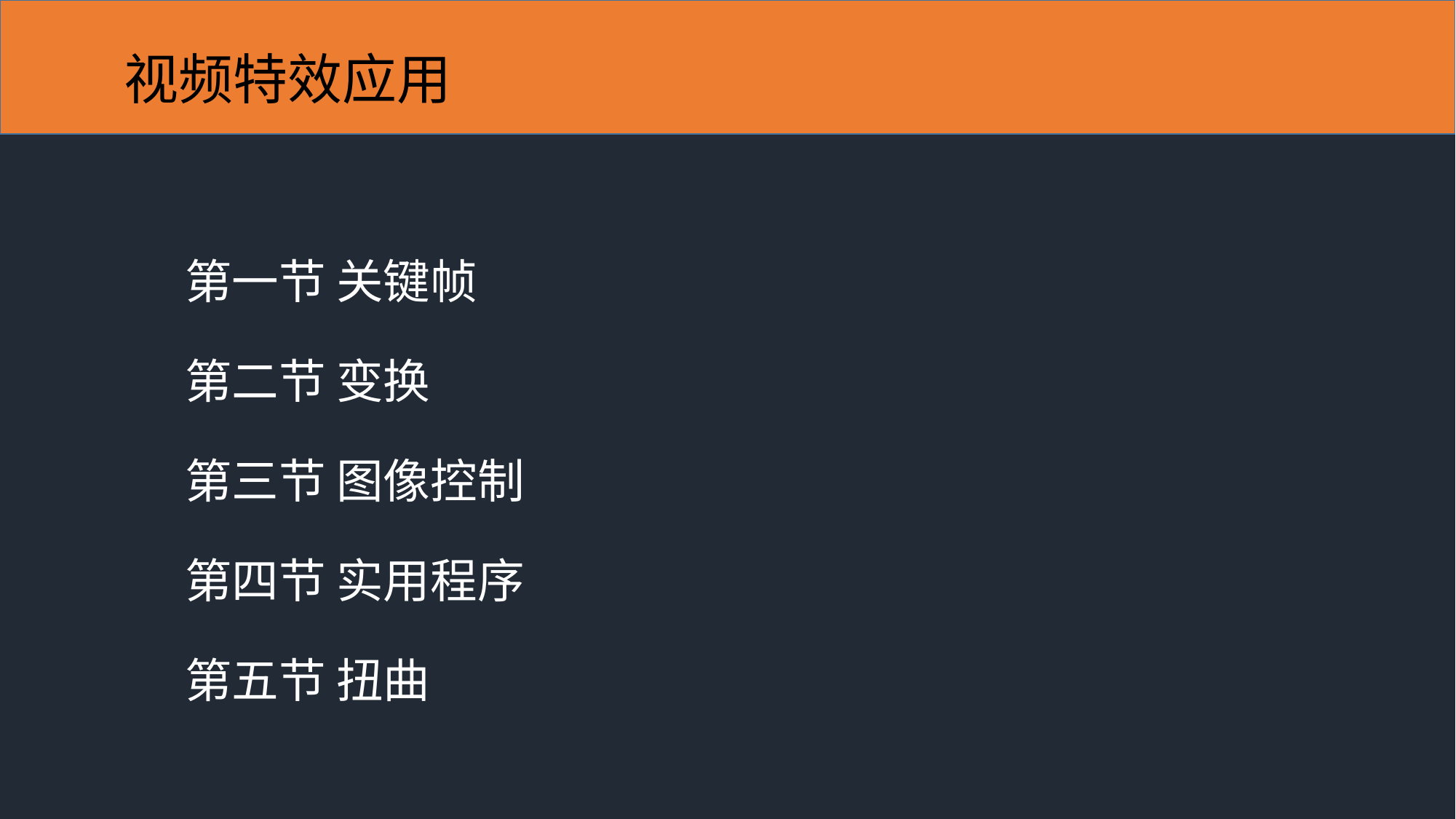

# 视频特效应用
第一节 关键帧
第二节 变换
第三节 图像控制
第四节 实用程序
第五节 扭曲